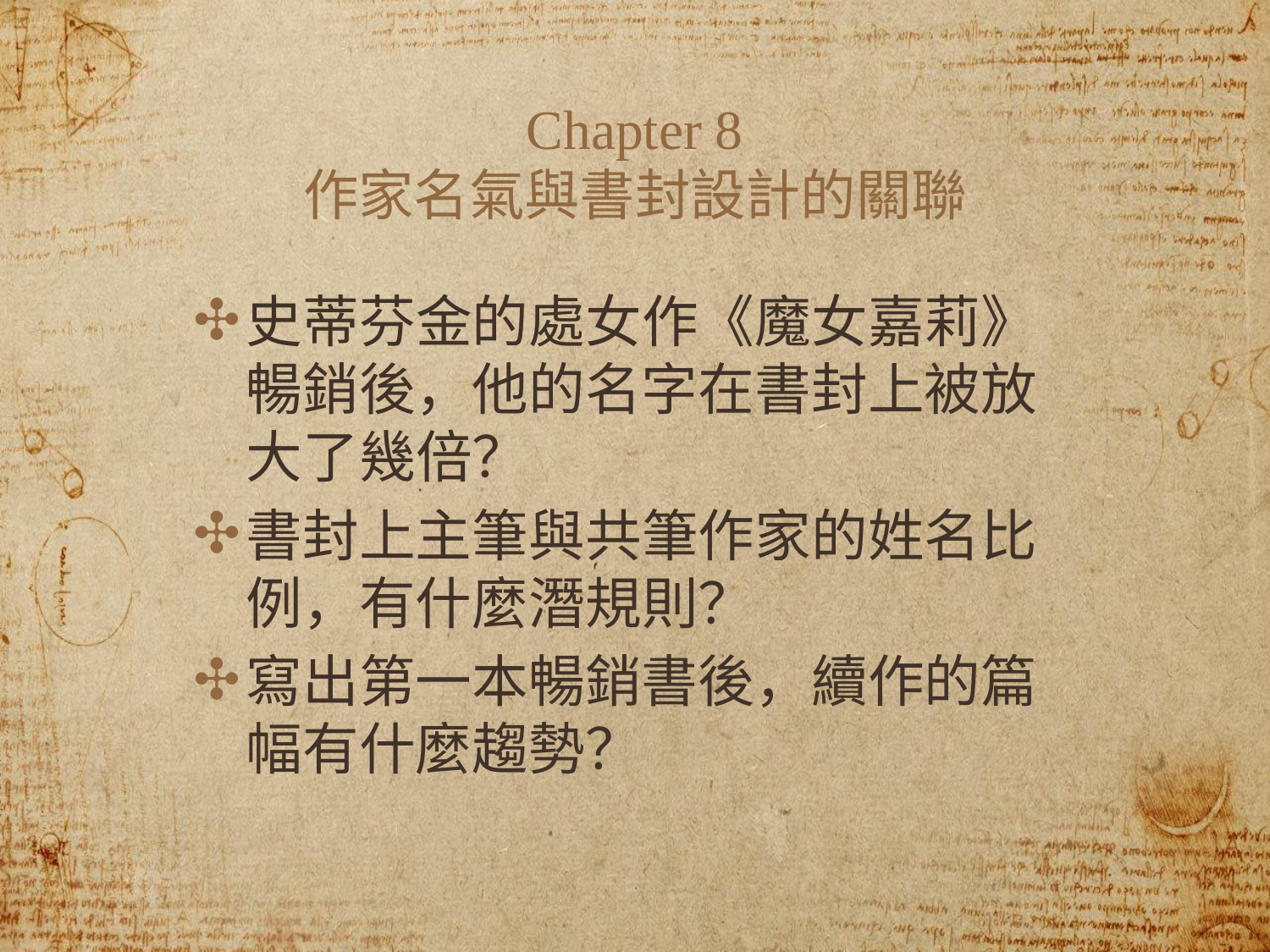

# Chapter 8
作家名氣與書封設計的關聯
史蒂芬金的處女作《魔女嘉莉》暢銷後，他的名字在書封上被放大了幾倍？
書封上主筆與共筆作家的姓名比例，有什麼潛規則？
寫出第一本暢銷書後，續作的篇幅有什麼趨勢？